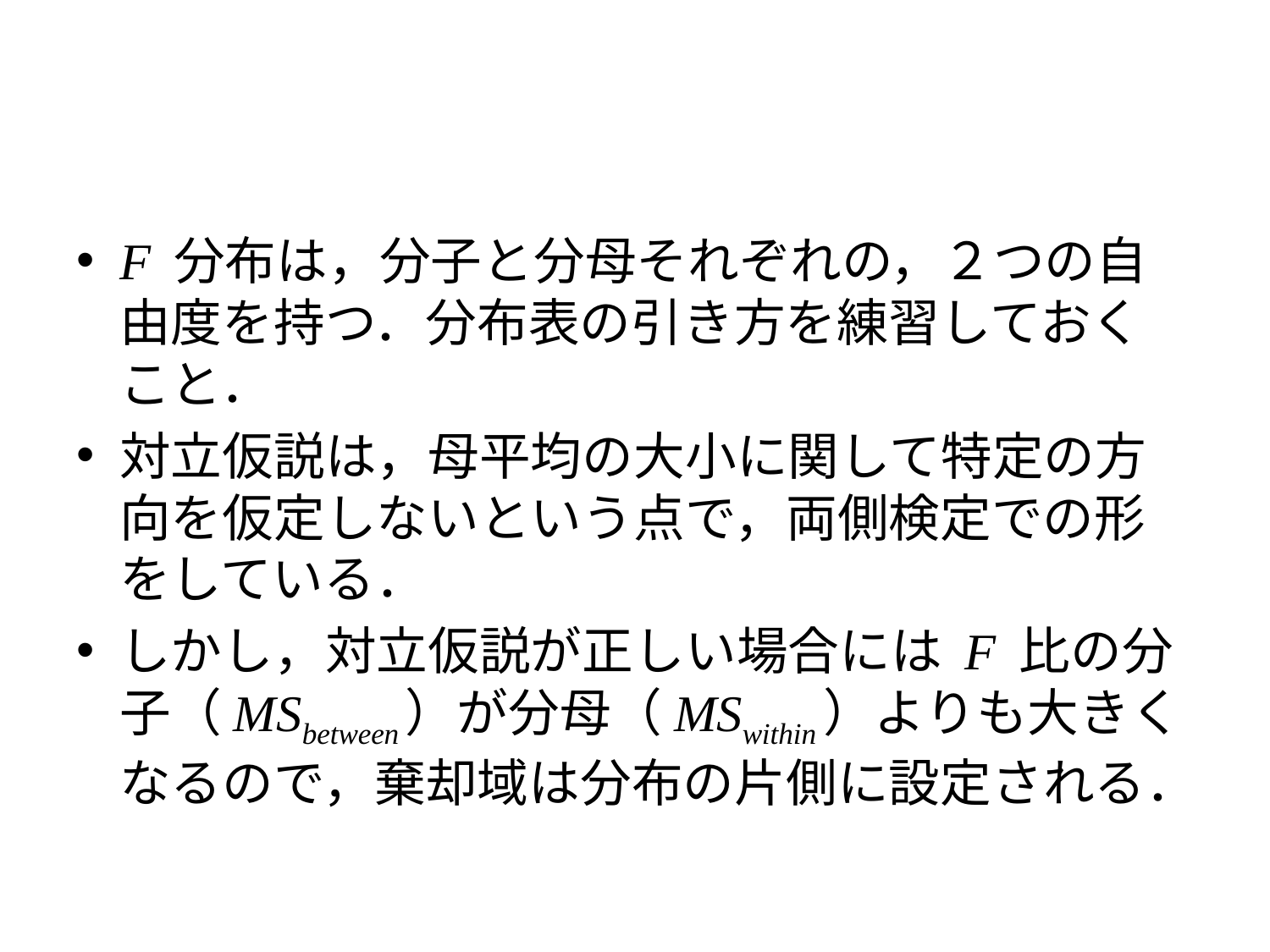

#
F 分布は，分子と分母それぞれの，２つの自由度を持つ．分布表の引き方を練習しておくこと．
対立仮説は，母平均の大小に関して特定の方向を仮定しないという点で，両側検定での形をしている．
しかし，対立仮説が正しい場合には F 比の分子（MSbetween）が分母（MSwithin）よりも大きくなるので，棄却域は分布の片側に設定される．